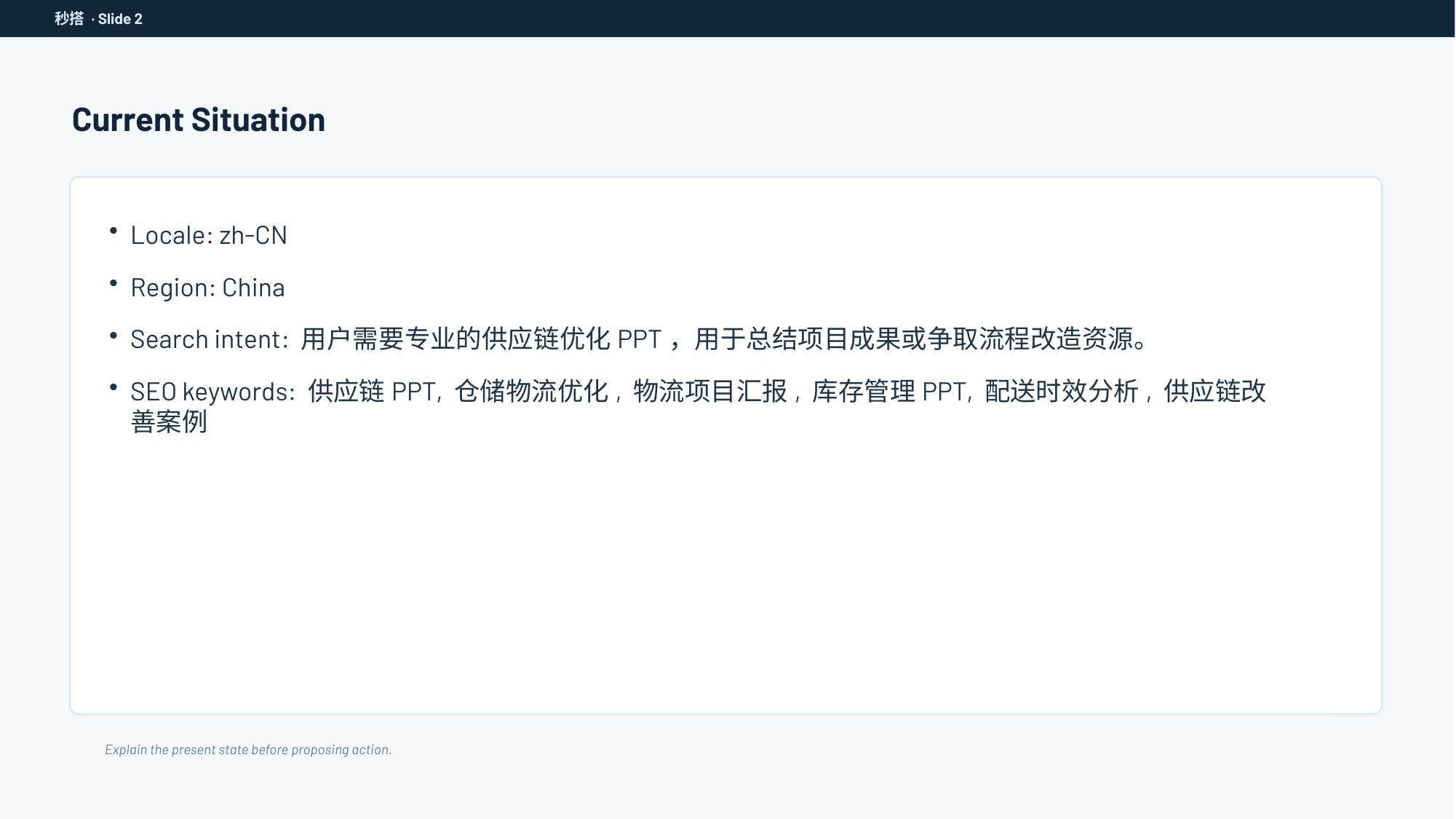

秒搭 · Slide 2
Current Situation

Locale: zh-CN
Region: China
Search intent: 用户需要专业的供应链优化PPT，用于总结项目成果或争取流程改造资源。
SEO keywords: 供应链PPT, 仓储物流优化, 物流项目汇报, 库存管理PPT, 配送时效分析, 供应链改善案例
Explain the present state before proposing action.